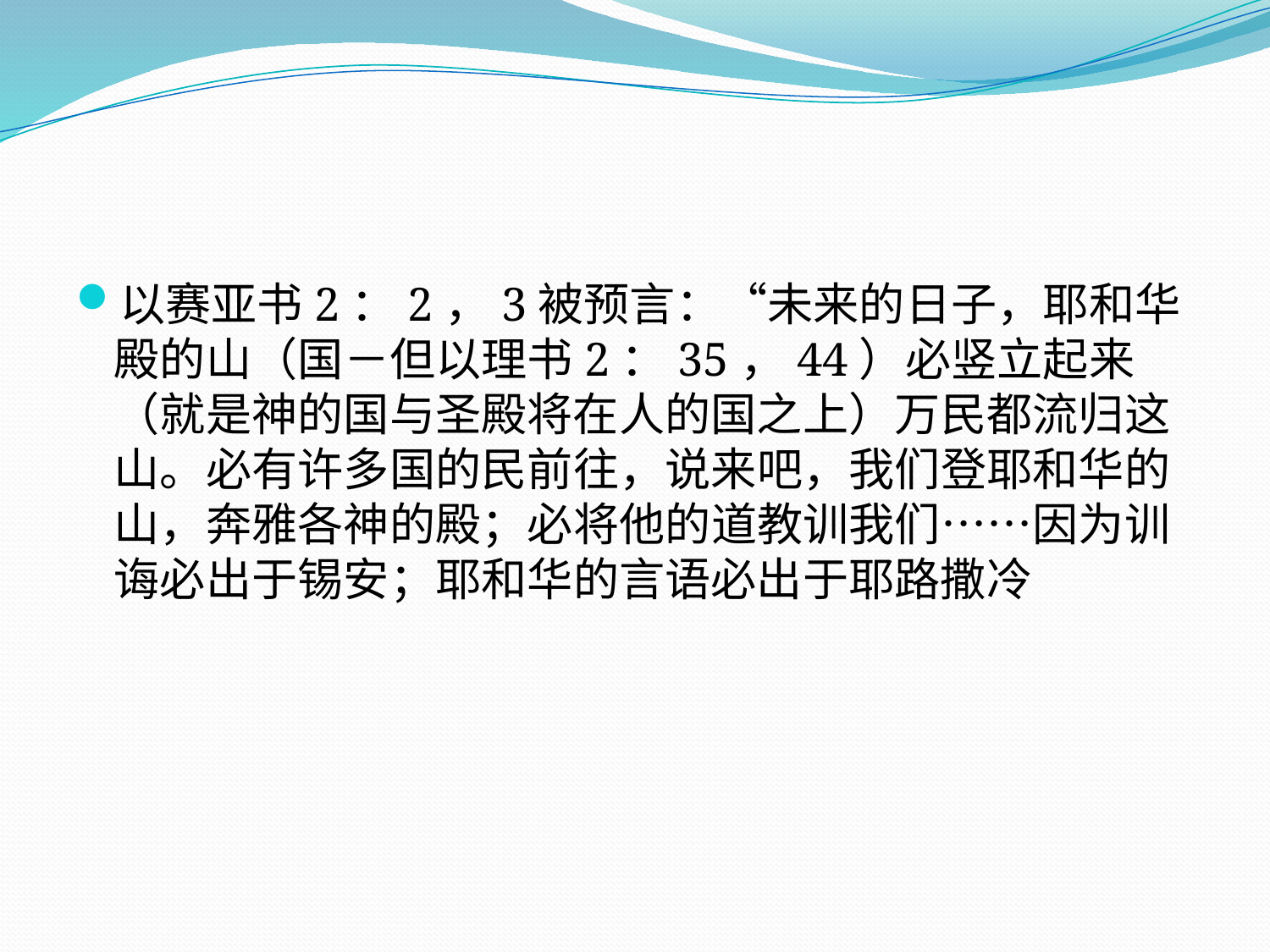

#
以赛亚书2：2，3被预言：“未来的日子，耶和华殿的山（国－但以理书2：35，44）必竖立起来（就是神的国与圣殿将在人的国之上）万民都流归这山。必有许多国的民前往，说来吧，我们登耶和华的山，奔雅各神的殿；必将他的道教训我们……因为训诲必出于锡安；耶和华的言语必出于耶路撒冷